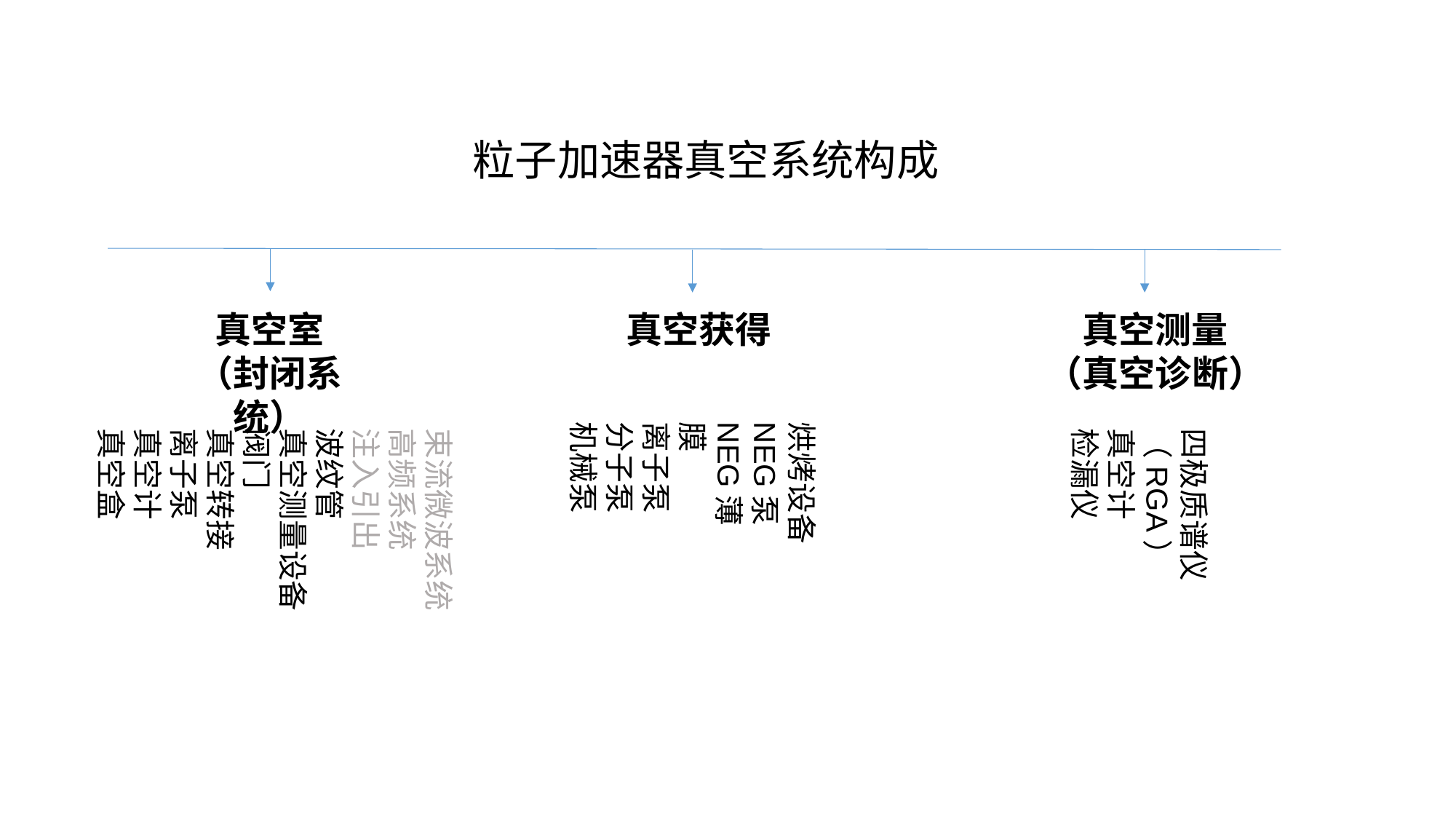

粒子加速器真空系统构成
真空室
（封闭系统）
真空获得
真空测量
（真空诊断）
烘烤设备
NEG泵
NEG薄膜
离子泵
分子泵
机械泵
束流微波系统
高频系统
注入引出
波纹管
真空测量设备
阀门
真空转接
离子泵
真空计
真空盒
四极质谱仪（RGA）
真空计
检漏仪